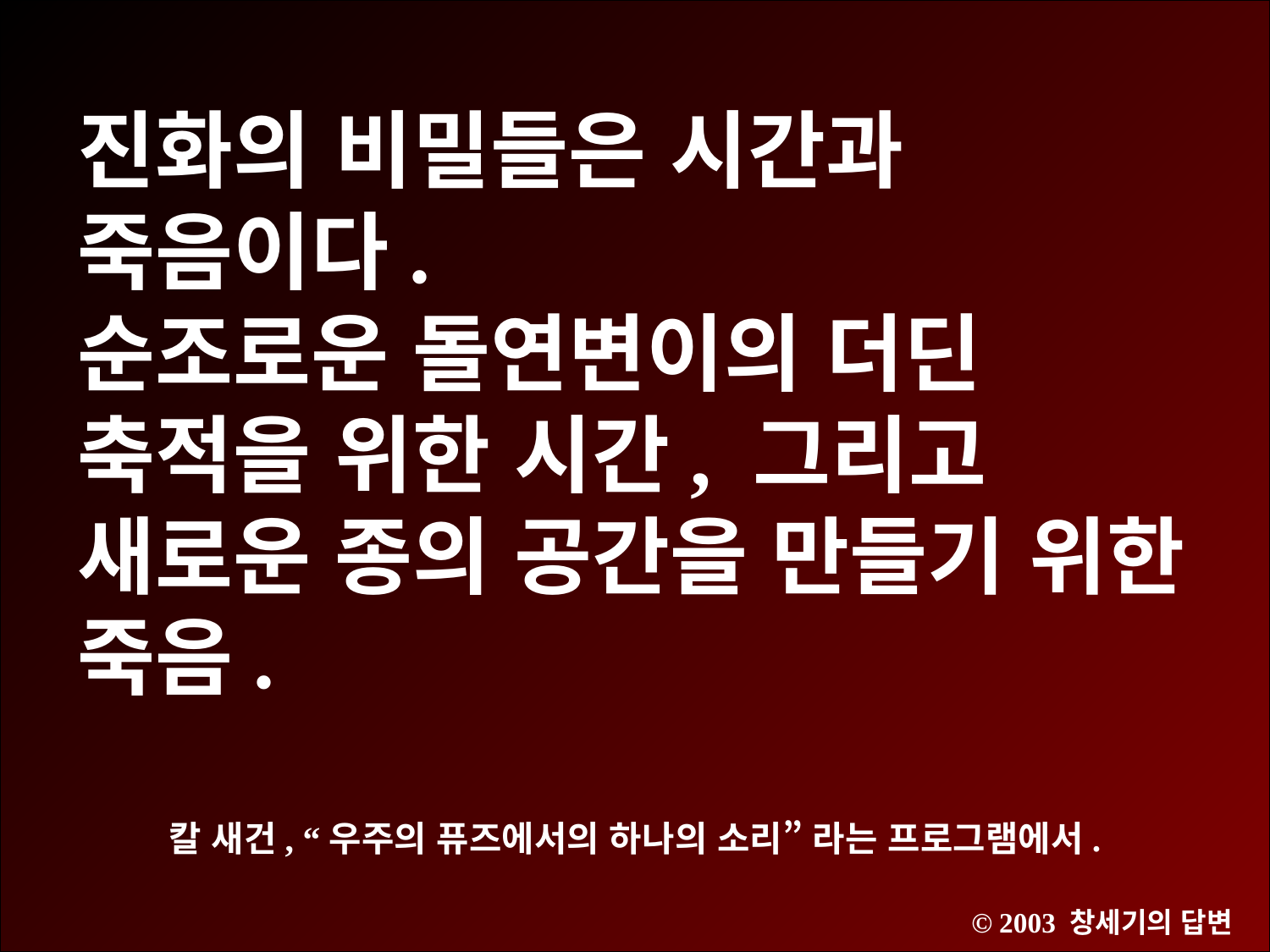

# Q335-Sagan 00434
진화의 비밀들은 시간과  죽음이다.
순조로운 돌연변이의 더딘 축적을 위한 시간, 그리고 새로운 종의 공간을 만들기 위한 죽음.
칼 새건, “우주의 퓨즈에서의 하나의 소리” 라는 프로그램에서.
© 2003 창세기의 답변